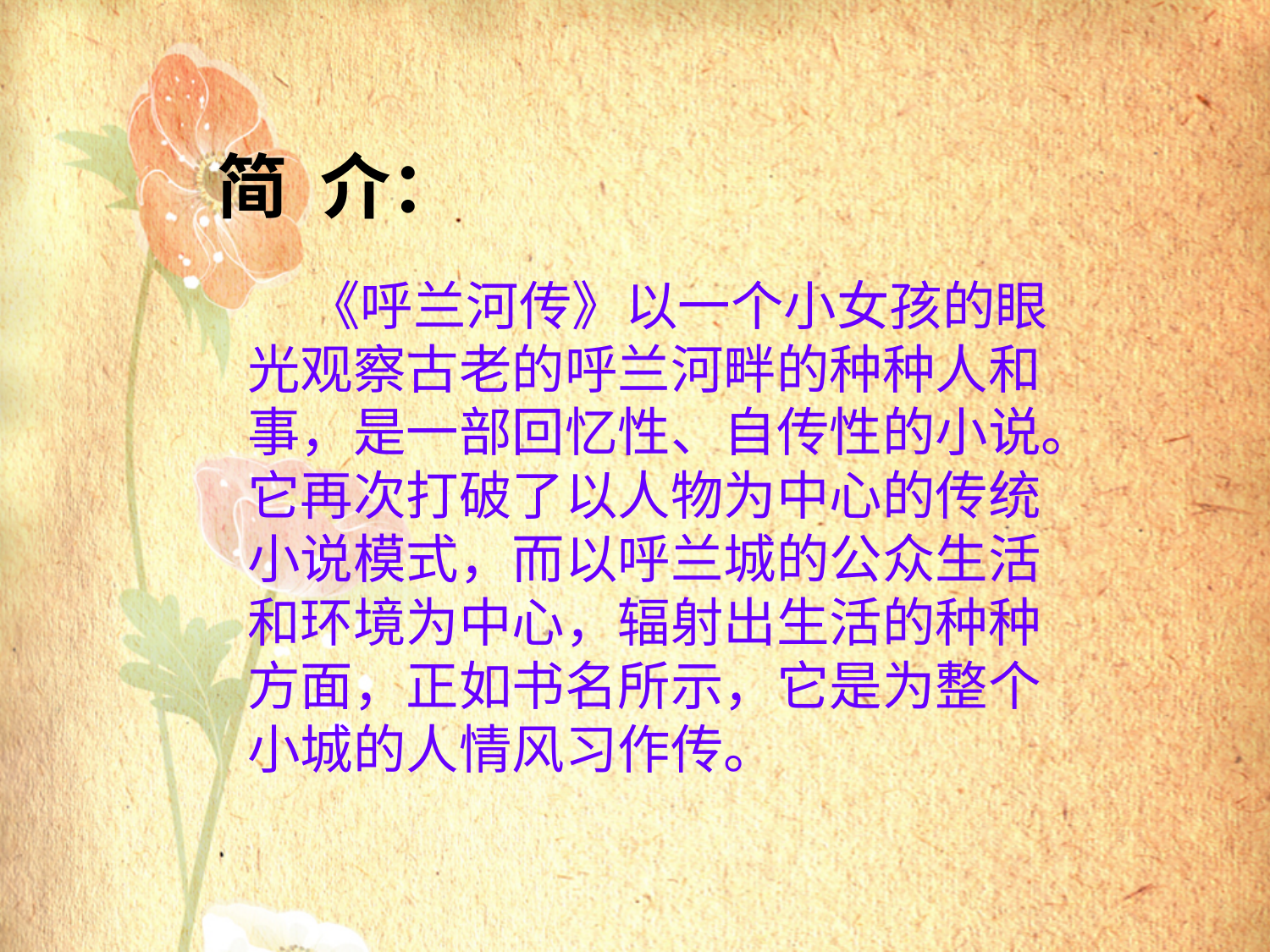

简  介：
    《呼兰河传》以一个小女孩的眼光观察古老的呼兰河畔的种种人和事，是一部回忆性、自传性的小说。它再次打破了以人物为中心的传统小说模式，而以呼兰城的公众生活和环境为中心，辐射出生活的种种方面，正如书名所示，它是为整个小城的人情风习作传。